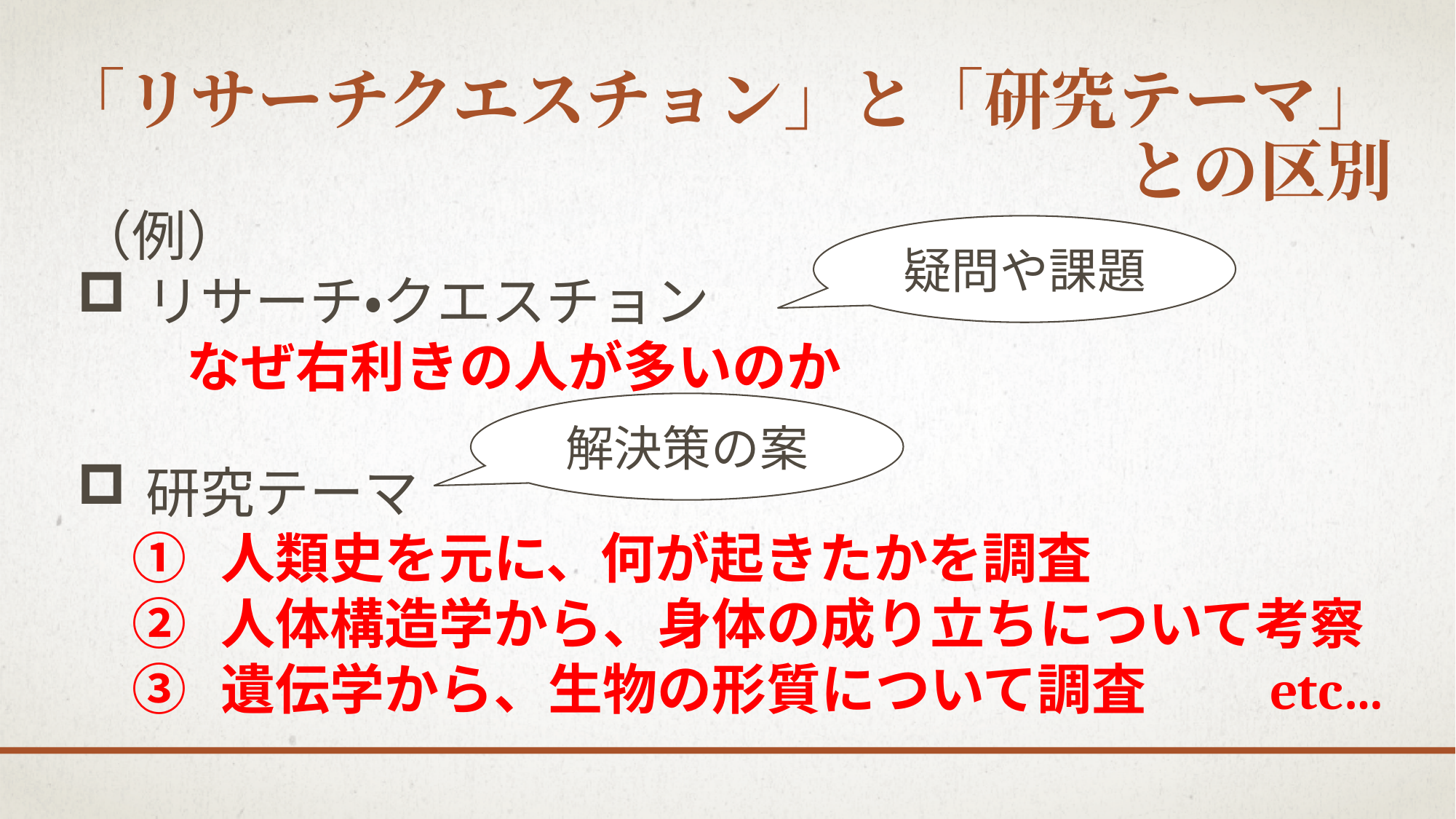

# 「リサーチクエスチョン」と「研究テーマ」 　　　　　　　　　　　　　　　　との区別
（例）
リサーチ・クエスチョン
　なぜ右利きの人が多いのか
疑問や課題
解決策の案
研究テーマ
人類史を元に、何が起きたかを調査
人体構造学から、身体の成り立ちについて考察
遺伝学から、生物の形質について調査　　etc…